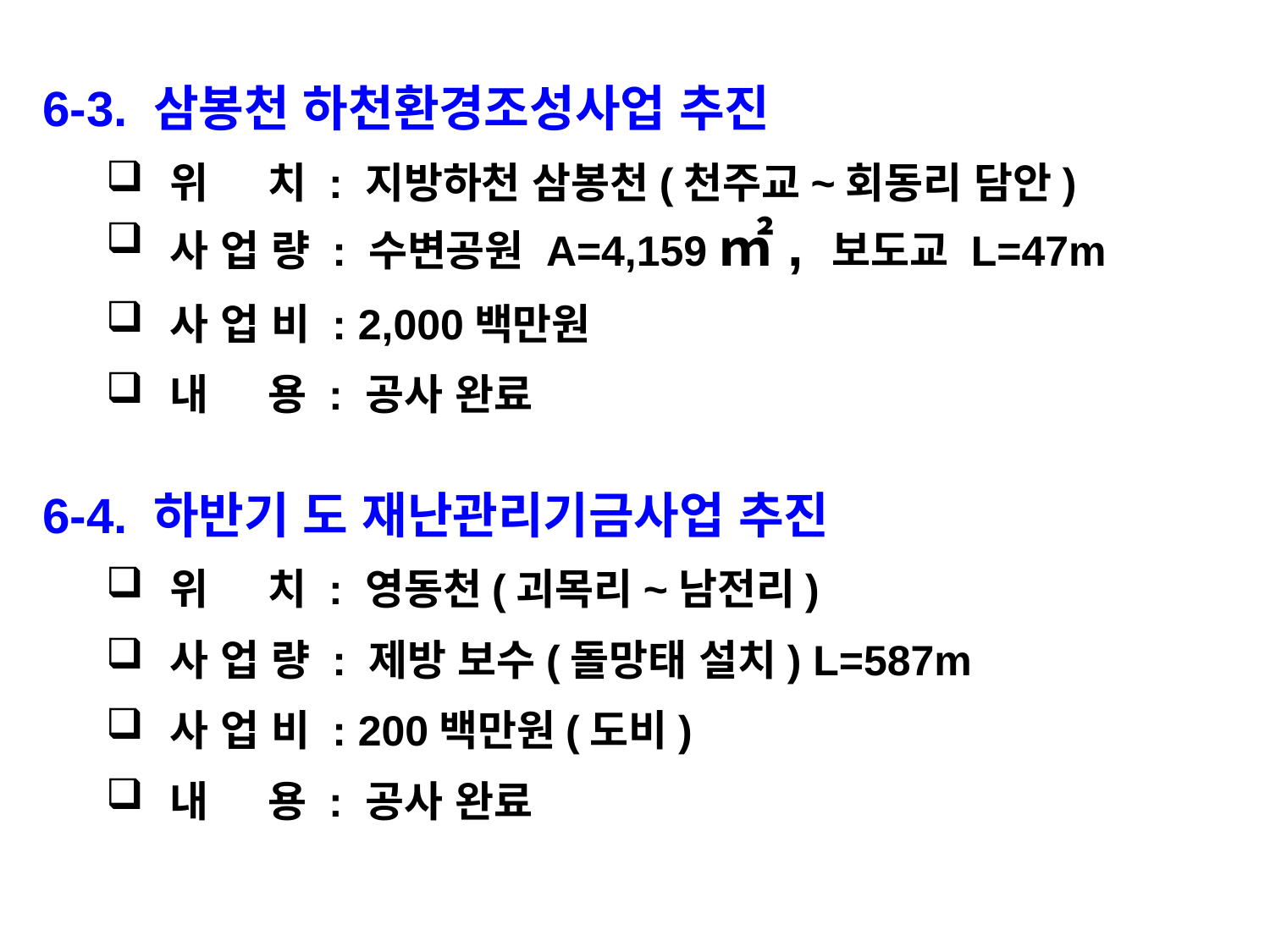

6-3. 삼봉천 하천환경조성사업 추진
위     치 : 지방하천 삼봉천(천주교~회동리 담안)
사 업 량 : 수변공원 A=4,159㎡, 보도교 L=47m
사 업 비 : 2,000백만원
내     용 : 공사 완료

6-4. 하반기 도 재난관리기금사업 추진
위     치 : 영동천(괴목리~남전리)
사 업 량 : 제방 보수(돌망태 설치) L=587m
사 업 비 : 200백만원(도비)
내     용 : 공사 완료